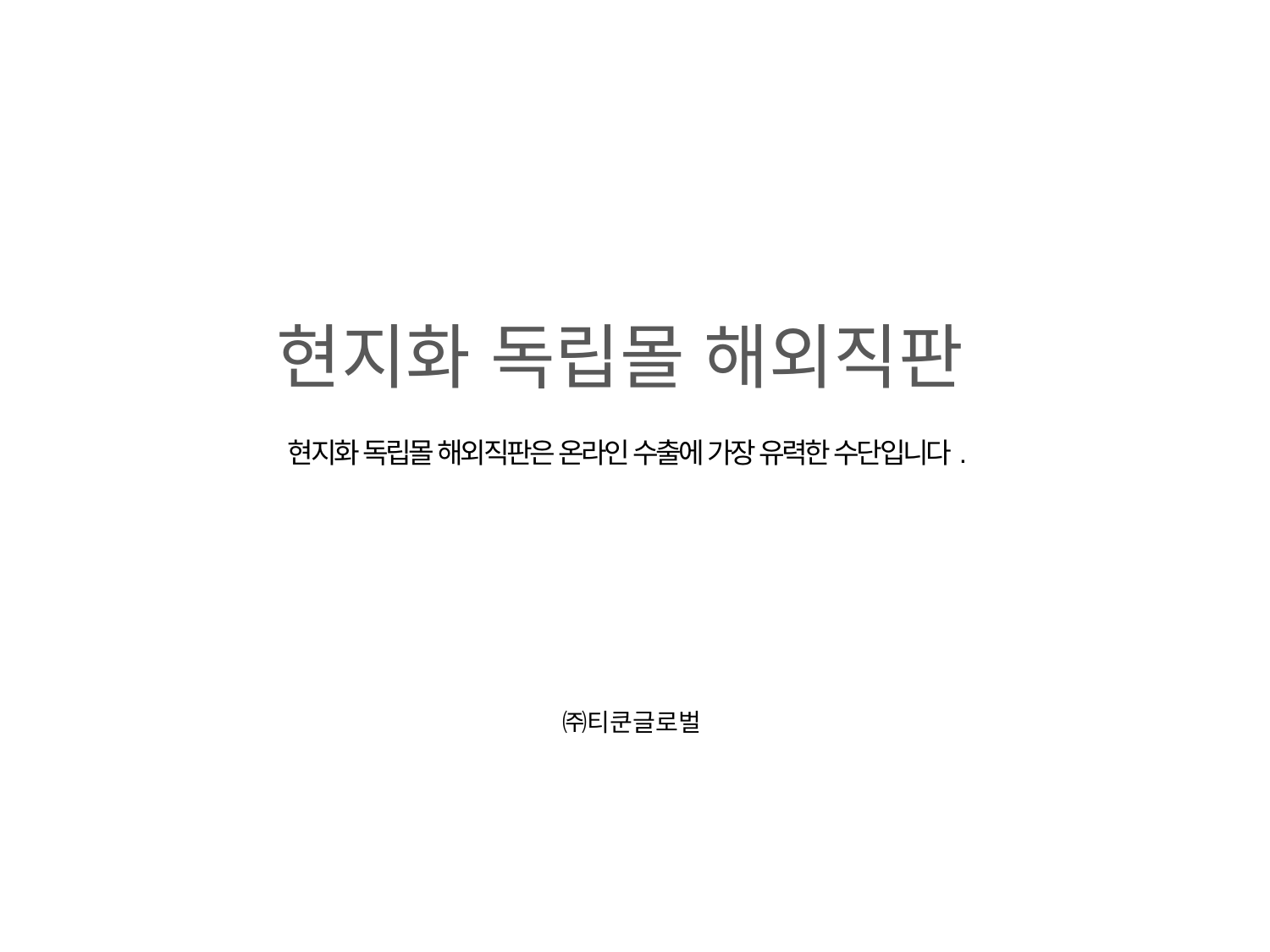

현지화 독립몰 해외직판

현지화 독립몰 해외직판은 온라인 수출에 가장 유력한 수단입니다.
㈜티쿤글로벌